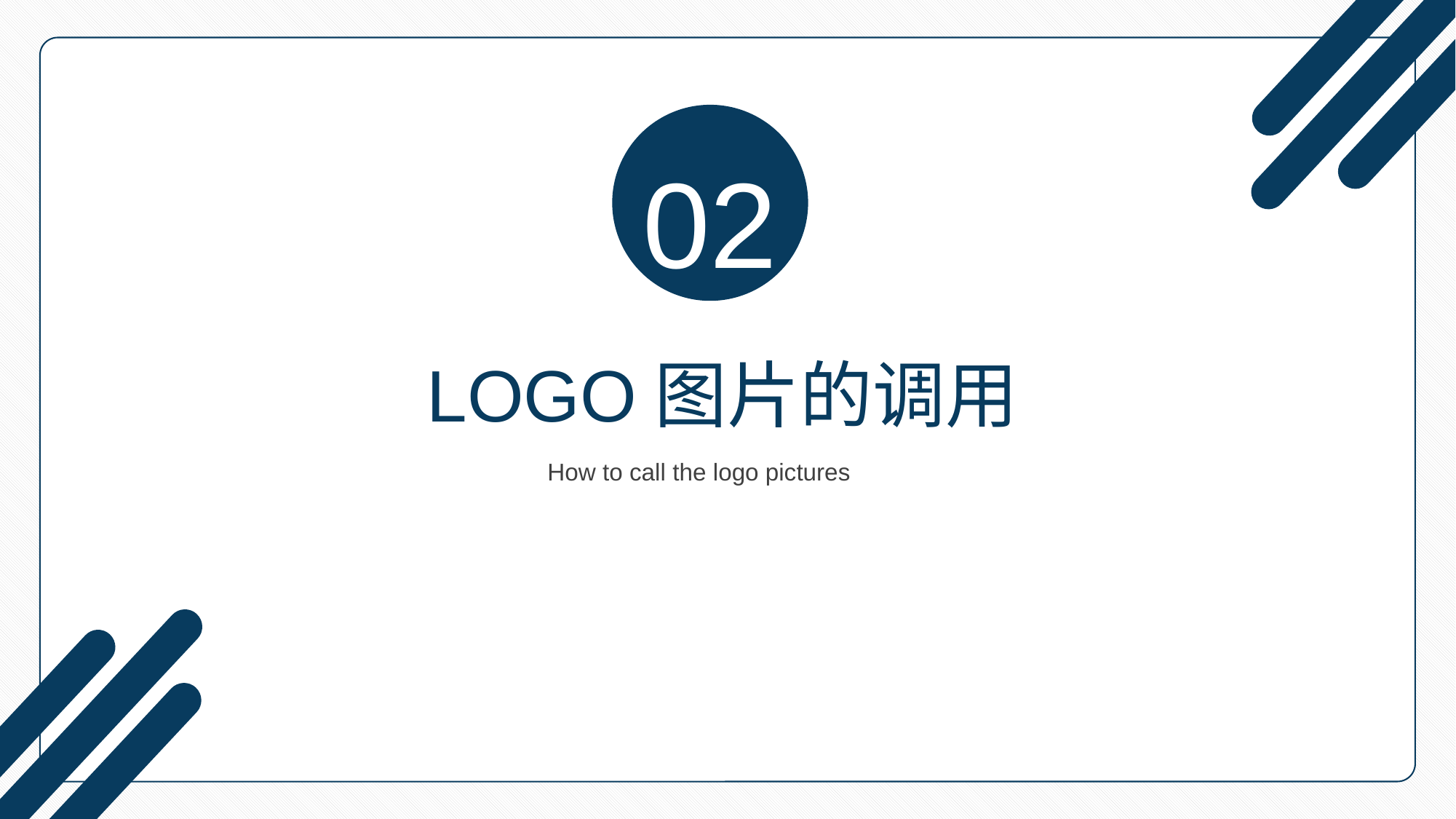

02
LOGO图片的调用
How to call the logo pictures